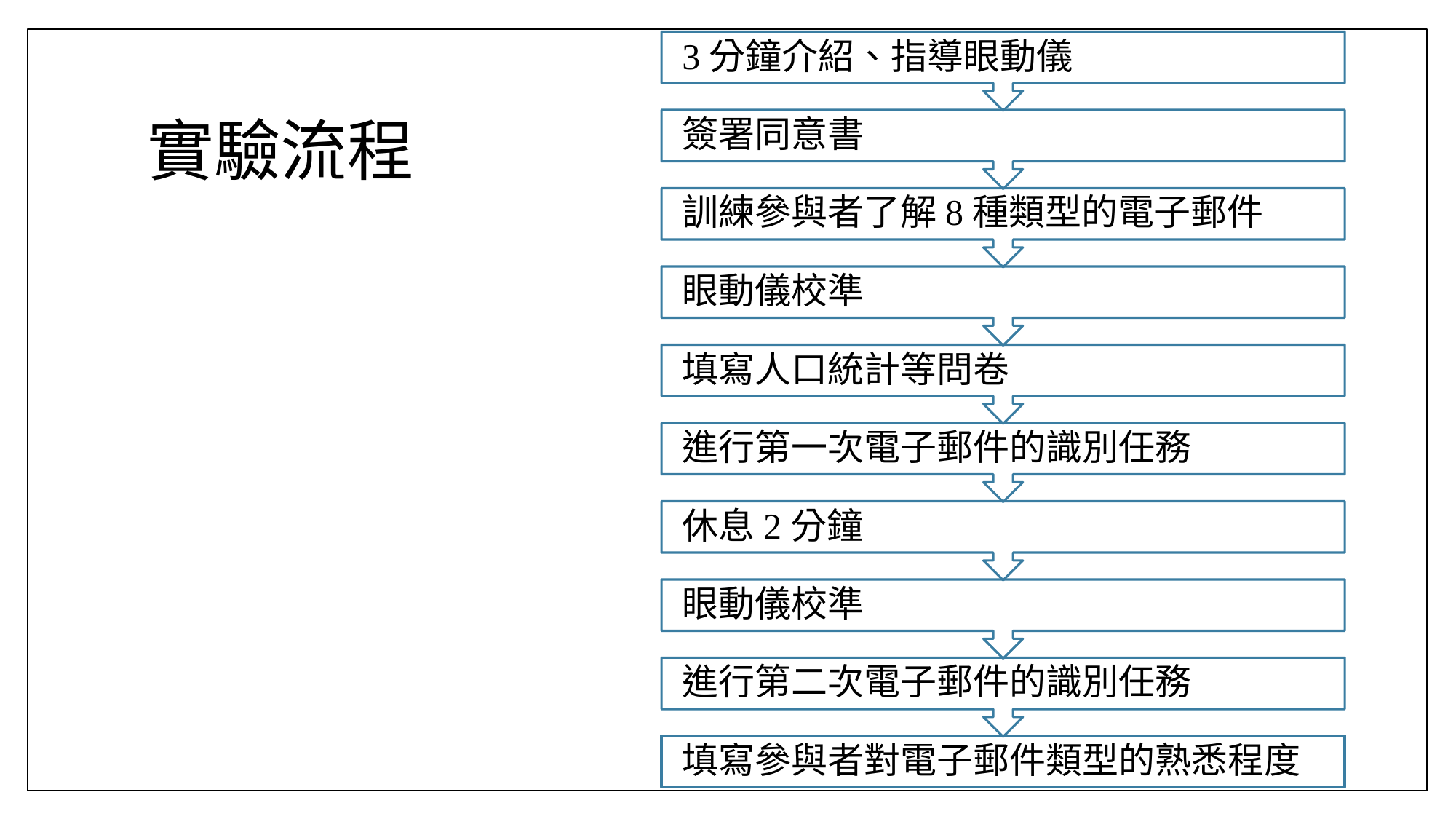

填寫參與者對電子郵件類型的熟悉程度
進行第二次電子郵件的識別任務
眼動儀校準
休息2分鐘
進行第一次電子郵件的識別任務
填寫人口統計等問卷
眼動儀校準
訓練參與者了解8種類型的電子郵件
簽署同意書
3分鐘介紹、指導眼動儀
# 實驗流程